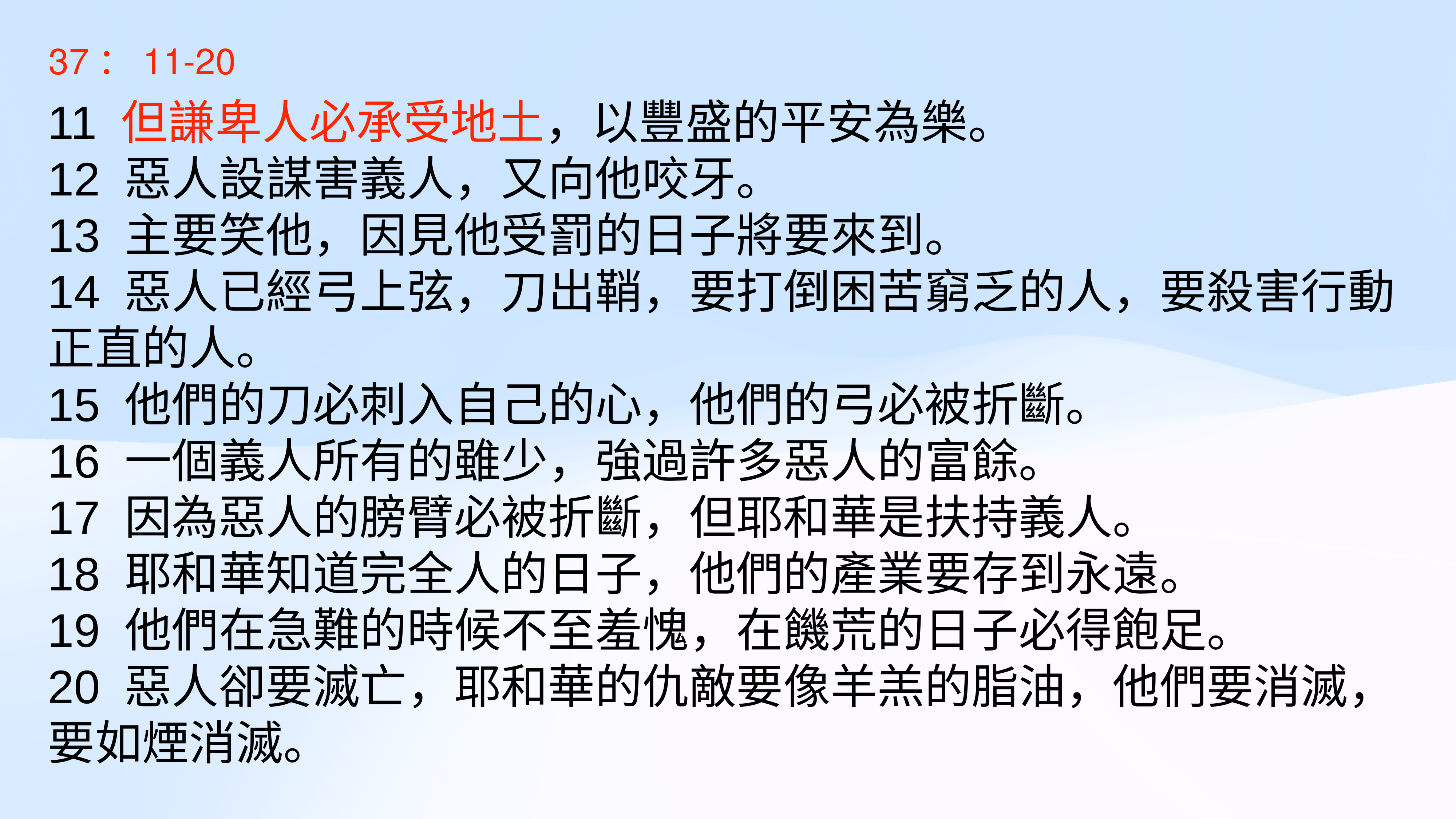

37：11-20
11 但謙卑人必承受地土，以豐盛的平安為樂。
12 惡人設謀害義人，又向他咬牙。
13 主要笑他，因見他受罰的日子將要來到。
14 惡人已經弓上弦，刀出鞘，要打倒困苦窮乏的人，要殺害行動正直的人。
15 他們的刀必刺入自己的心，他們的弓必被折斷。
16 一個義人所有的雖少，強過許多惡人的富餘。
17 因為惡人的膀臂必被折斷，但耶和華是扶持義人。
18 耶和華知道完全人的日子，他們的產業要存到永遠。
19 他們在急難的時候不至羞愧，在饑荒的日子必得飽足。
20 惡人卻要滅亡，耶和華的仇敵要像羊羔的脂油，他們要消滅，要如煙消滅。